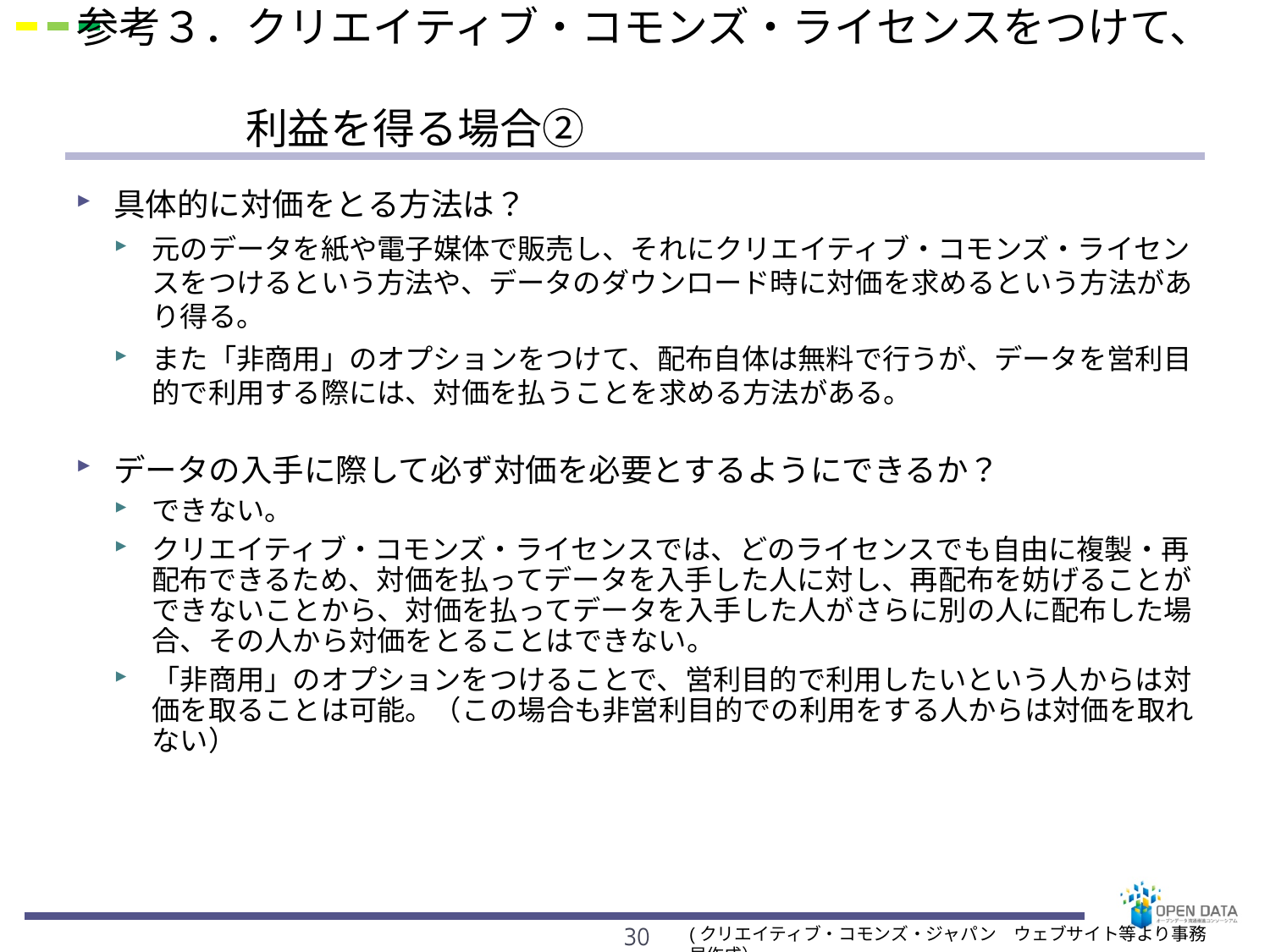

# 参考３．クリエイティブ・コモンズ・ライセンスをつけて、 　　　　利益を得る場合②
具体的に対価をとる方法は？
元のデータを紙や電子媒体で販売し、それにクリエイティブ・コモンズ・ライセンスをつけるという方法や、データのダウンロード時に対価を求めるという方法があり得る。
また「非商用」のオプションをつけて、配布自体は無料で行うが、データを営利目的で利用する際には、対価を払うことを求める方法がある。

データの入手に際して必ず対価を必要とするようにできるか？
できない。
クリエイティブ・コモンズ・ライセンスでは、どのライセンスでも自由に複製・再配布できるため、対価を払ってデータを入手した人に対し、再配布を妨げることができないことから、対価を払ってデータを入手した人がさらに別の人に配布した場合、その人から対価をとることはできない。
「非商用」のオプションをつけることで、営利目的で利用したいという人からは対価を取ることは可能。（この場合も非営利目的での利用をする人からは対価を取れない）

30
(クリエイティブ・コモンズ・ジャパン　ウェブサイト等より事務局作成）